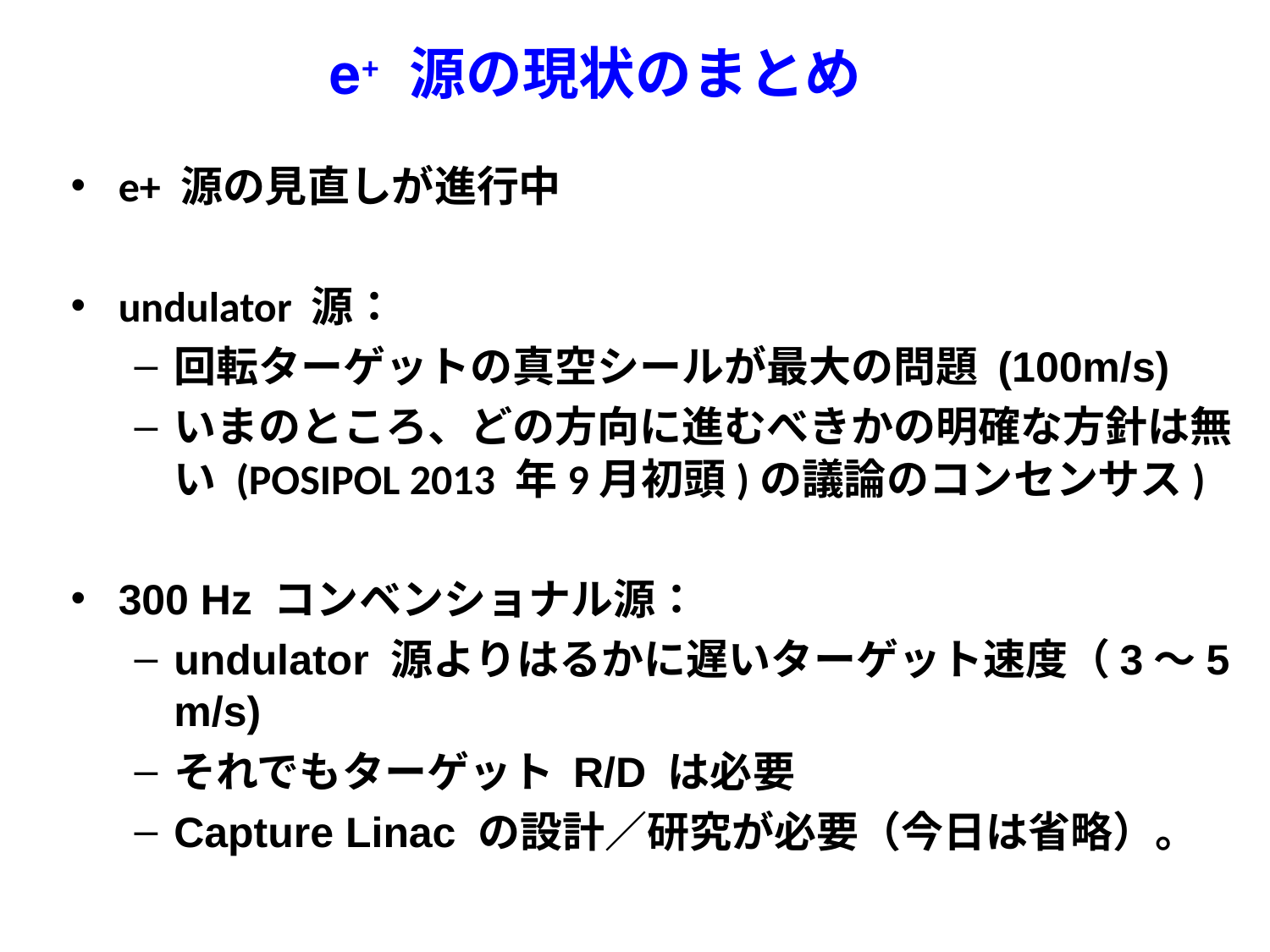

e+ 源の見直しが進行中

undulator 源：
回転ターゲットの真空シールが最大の問題 (100m/s)
いまのところ、どの方向に進むべきかの明確な方針は無い (POSIPOL 2013 年9月初頭)の議論のコンセンサス)

300 Hz コンベンショナル源：
undulator 源よりはるかに遅いターゲット速度（3〜5 m/s)
それでもターゲット R/D は必要
Capture Linac の設計／研究が必要（今日は省略）。

e+ 源の現状のまとめ